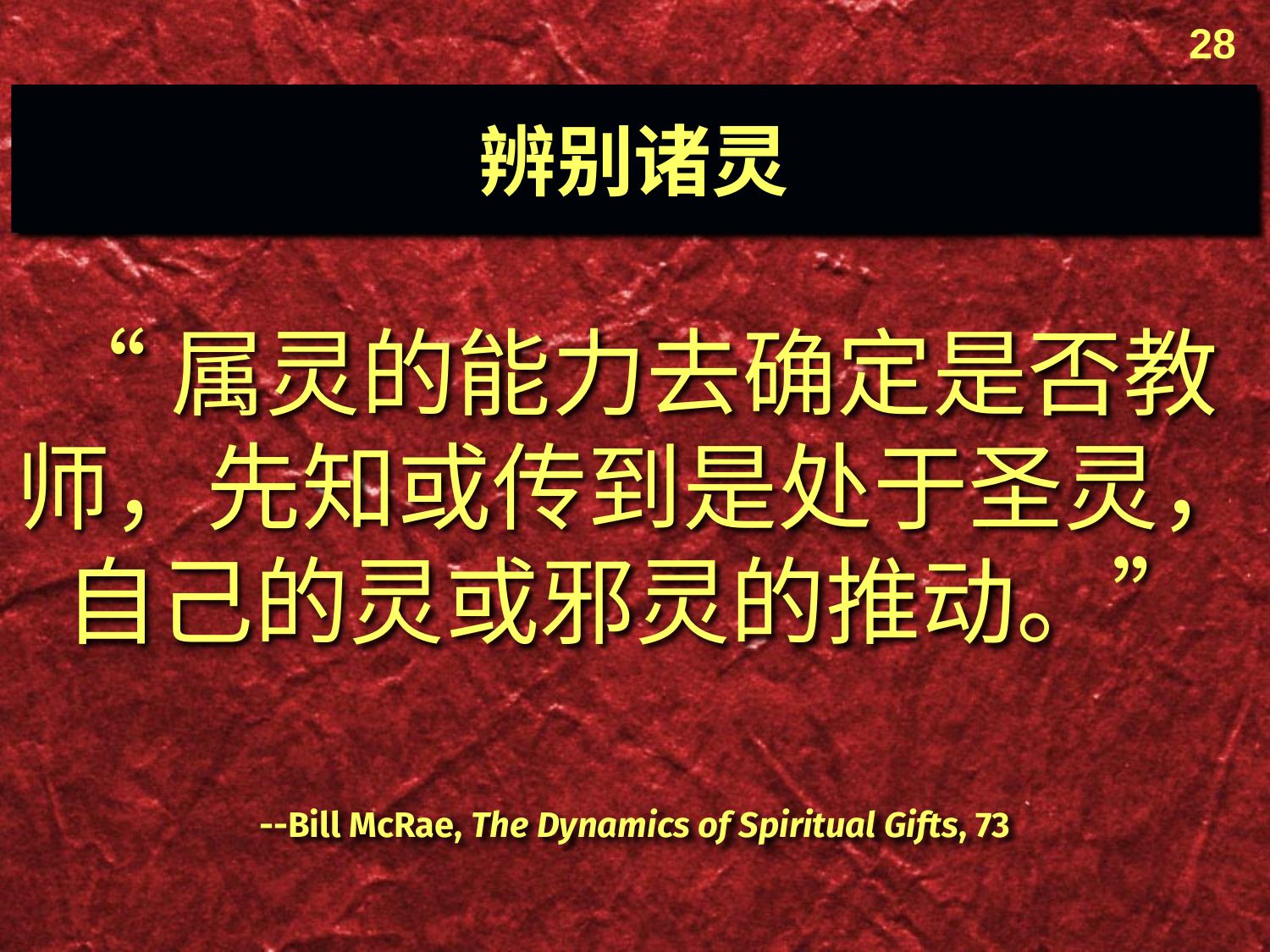

28
# 辨别诸灵
“属灵的能力去确定是否教师，先知或传到是处于圣灵，自己的灵或邪灵的推动。”
--Bill McRae, The Dynamics of Spiritual Gifts, 73